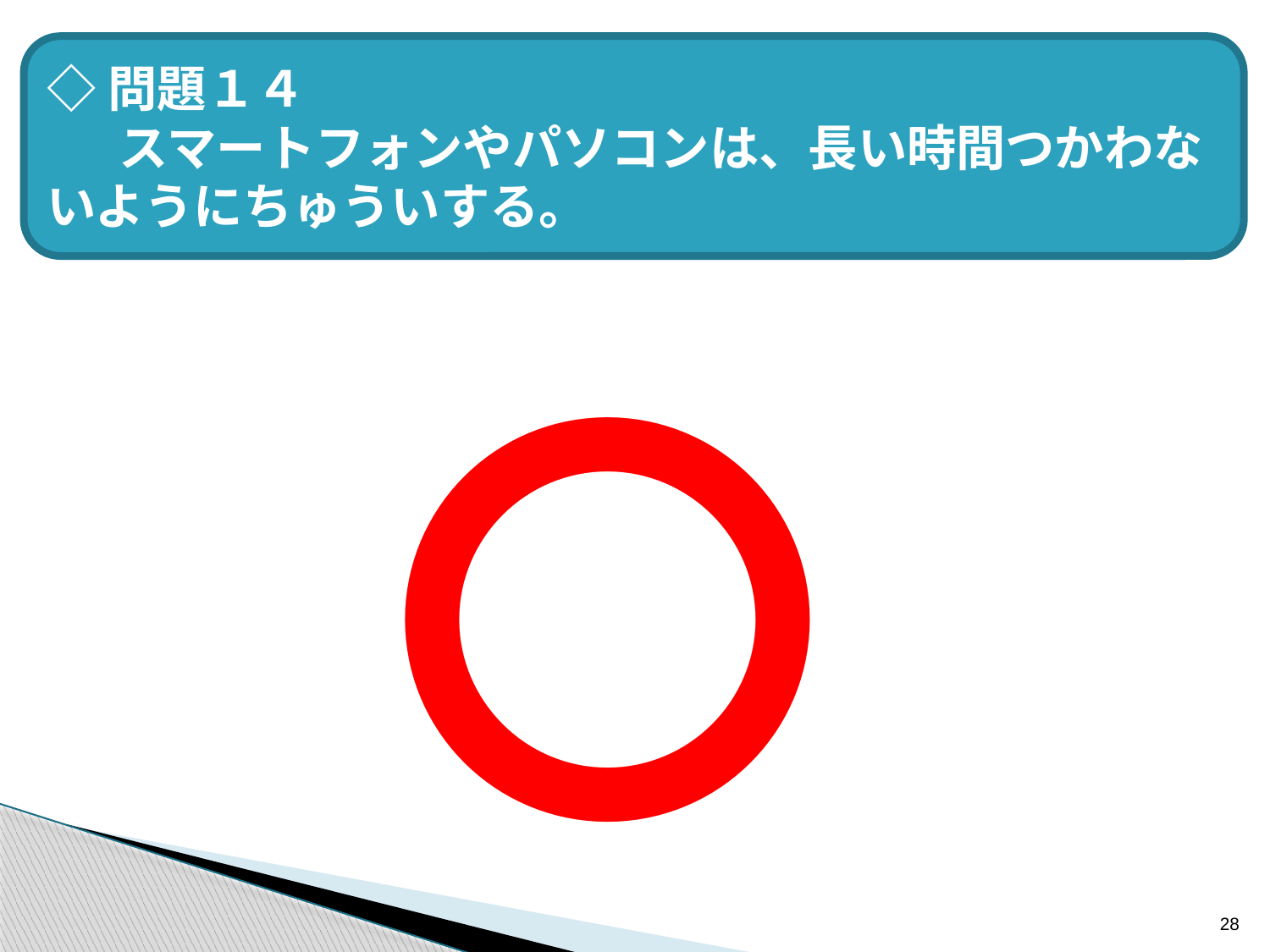

◇問題１４
 　スマートフォンやパソコンは、長い時間つかわないようにちゅういする。

〇

28